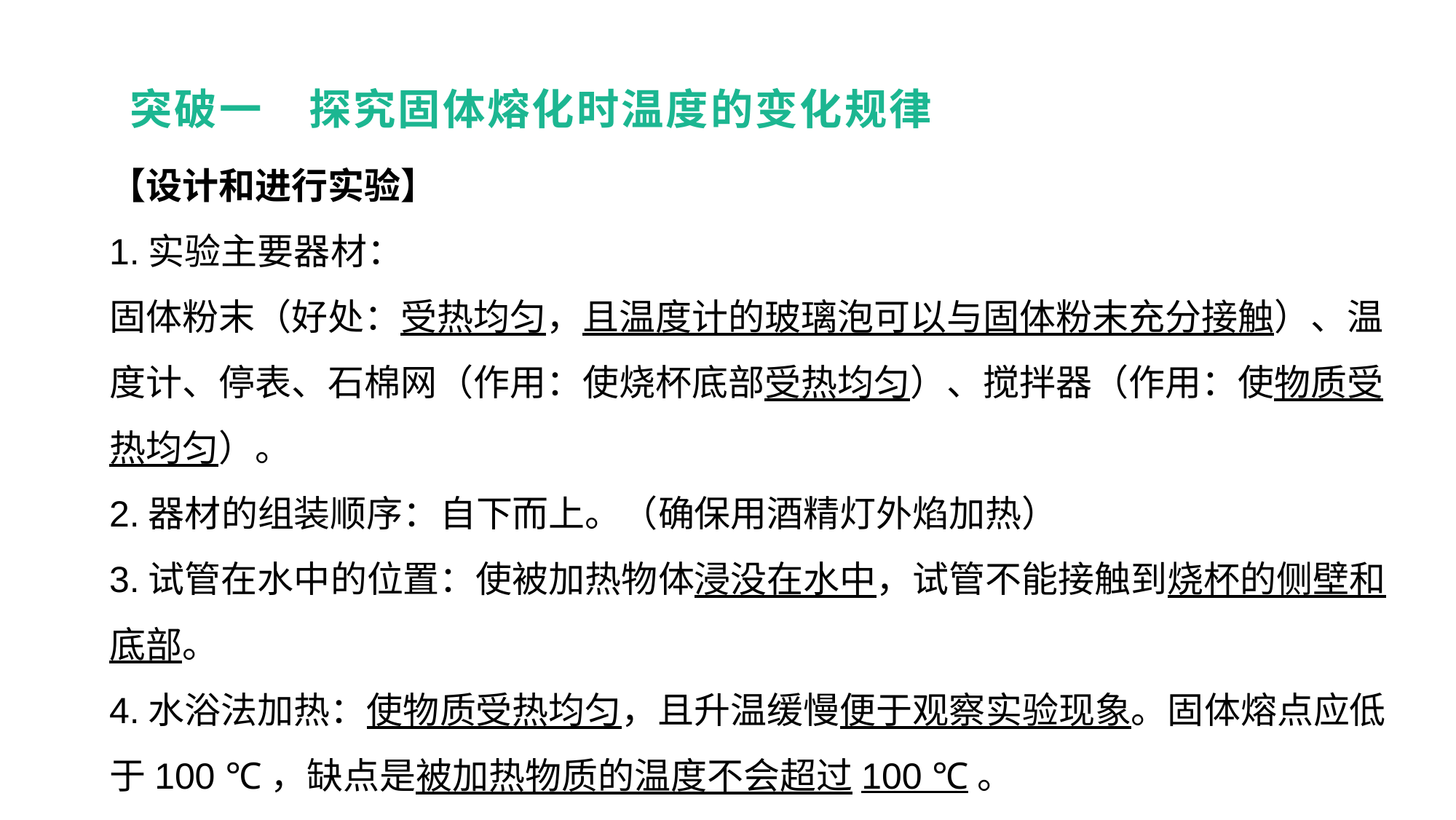

突破一　探究固体熔化时温度的变化规律
【设计和进行实验】
1.实验主要器材：
固体粉末（好处：受热均匀，且温度计的玻璃泡可以与固体粉末充分接触）、温度计、停表、石棉网（作用：使烧杯底部受热均匀）、搅拌器（作用：使物质受热均匀）。
2.器材的组装顺序：自下而上。（确保用酒精灯外焰加热）
3.试管在水中的位置：使被加热物体浸没在水中，试管不能接触到烧杯的侧壁和底部。
4.水浴法加热：使物质受热均匀，且升温缓慢便于观察实验现象。固体熔点应低于100 ℃，缺点是被加热物质的温度不会超过100 ℃。
实验突破 素养提升